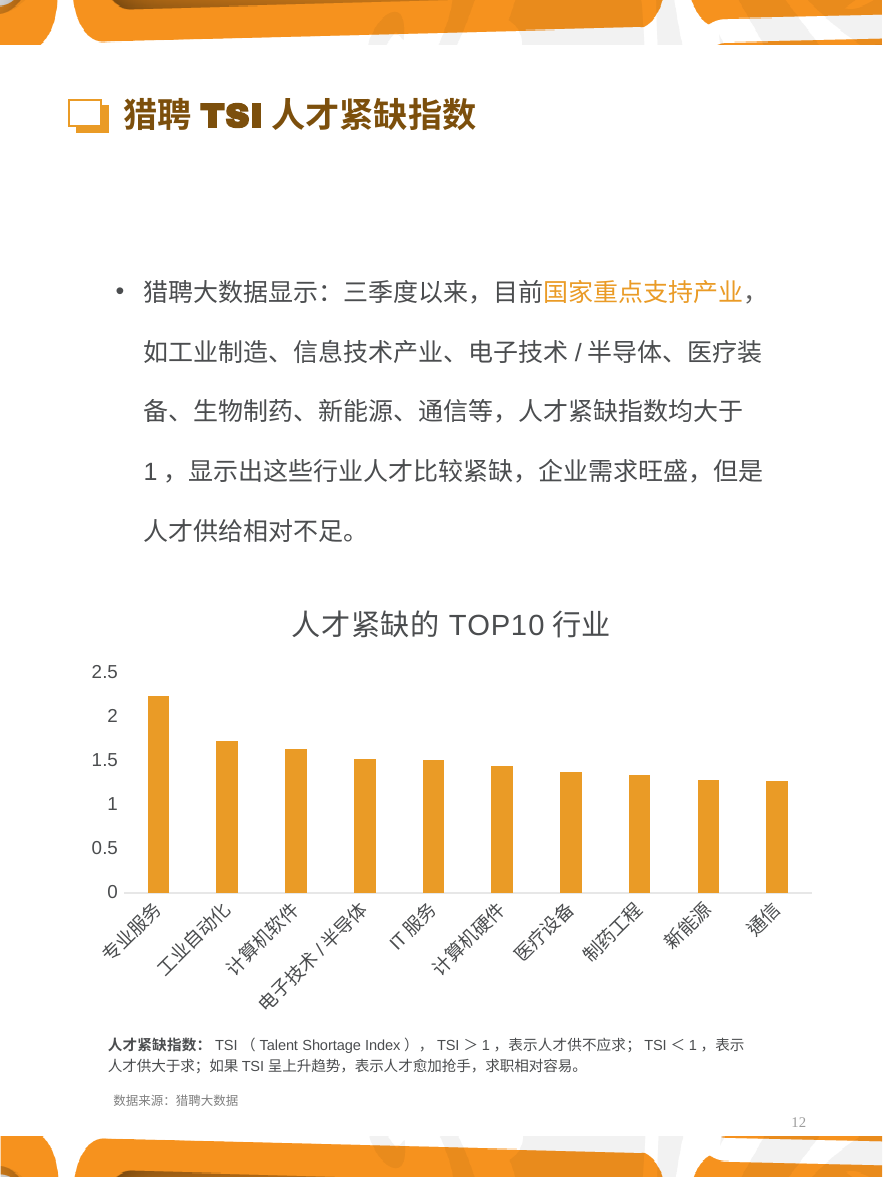

# 猎聘TSI人才紧缺指数

猎聘大数据显示：三季度以来，目前国家重点支持产业，如工业制造、信息技术产业、电子技术/半导体、医疗装备、生物制药、新能源、通信等，人才紧缺指数均大于1，显示出这些行业人才比较紧缺，企业需求旺盛，但是人才供给相对不足。

### Chart: 人才紧缺的TOP10行业

| Category |  |
|---|---|
| 专业服务 | 2.23 |
| 工业自动化 | 1.72 |
| 计算机软件 | 1.63 |
| 电子技术/半导体 | 1.52 |
| IT服务 | 1.5 |
| 计算机硬件 | 1.43 |
| 医疗设备 | 1.37 |
| 制药工程 | 1.33 |
| 新能源 | 1.28 |
| 通信 | 1.27 |
人才紧缺指数：TSI（Talent Shortage Index），TSI＞1，表示人才供不应求；TSI＜1，表示人才供大于求；如果TSI呈上升趋势，表示人才愈加抢手，求职相对容易。
数据来源：猎聘大数据
12